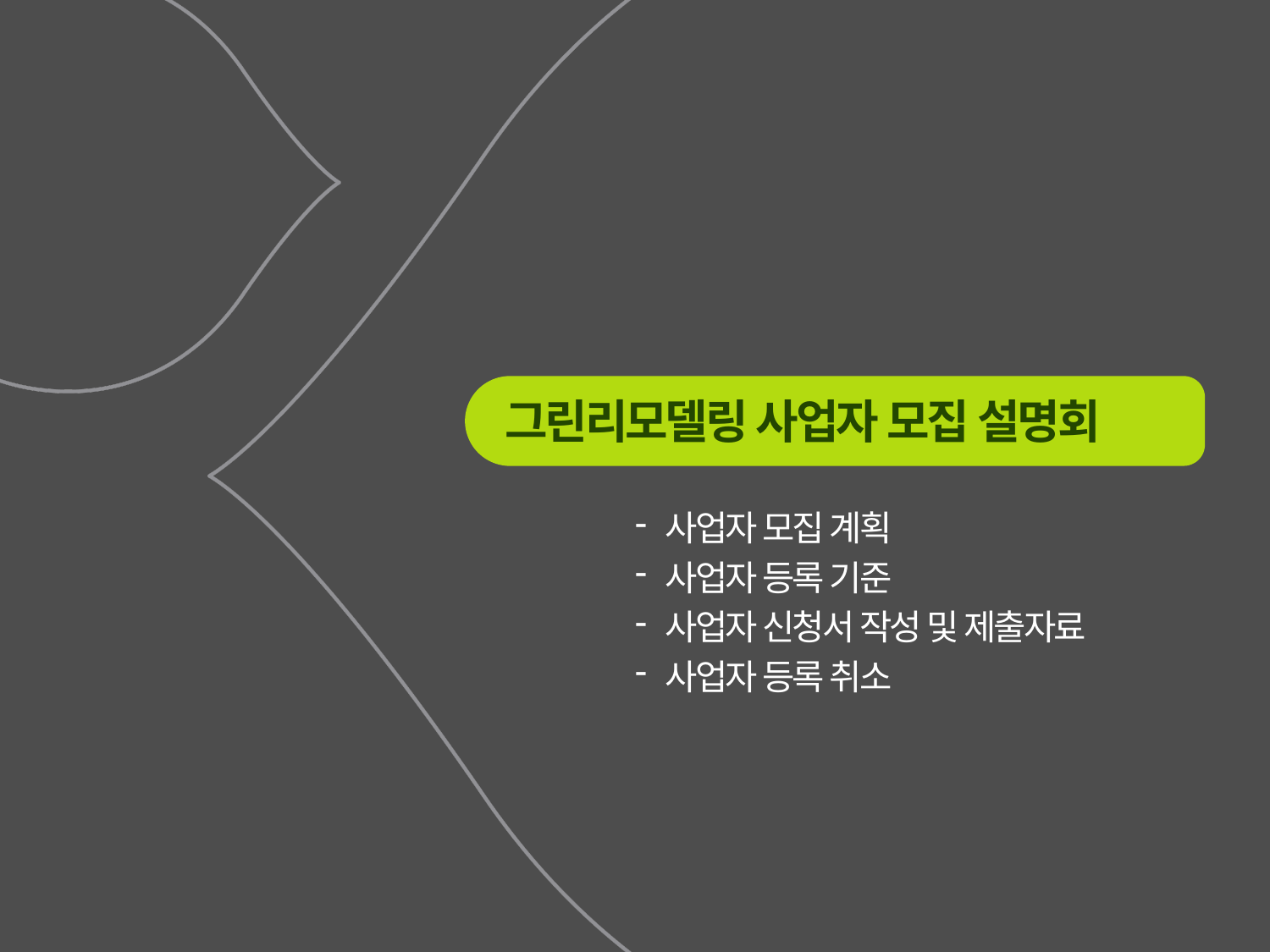

그린리모델링 사업자 모집 설명회
 사업자 모집 계획
 사업자 등록 기준
 사업자 신청서 작성 및 제출자료
 사업자 등록 취소